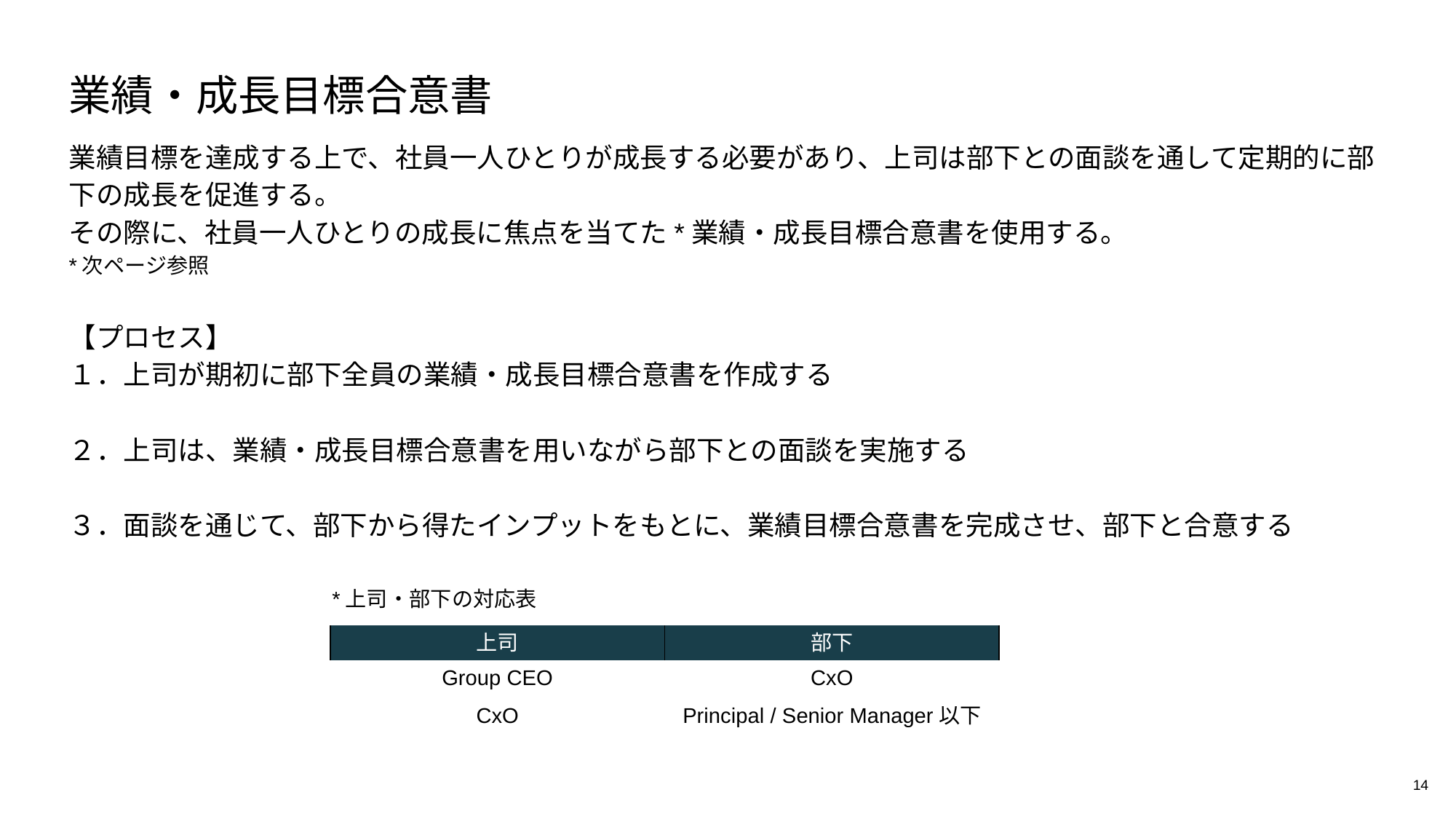

# 業績・成長目標合意書
業績目標を達成する上で、社員一人ひとりが成長する必要があり、上司は部下との面談を通して定期的に部下の成長を促進する。
その際に、社員一人ひとりの成長に焦点を当てた*業績・成長目標合意書を使用する。
*次ページ参照
【プロセス】
１．上司が期初に部下全員の業績・成長目標合意書を作成する
２．上司は、業績・成長目標合意書を用いながら部下との面談を実施する
３．面談を通じて、部下から得たインプットをもとに、業績目標合意書を完成させ、部下と合意する
*上司・部下の対応表
| 上司 | 部下 |
| --- | --- |
| Group CEO | CxO |
| CxO | Principal / Senior Manager以下 |
14